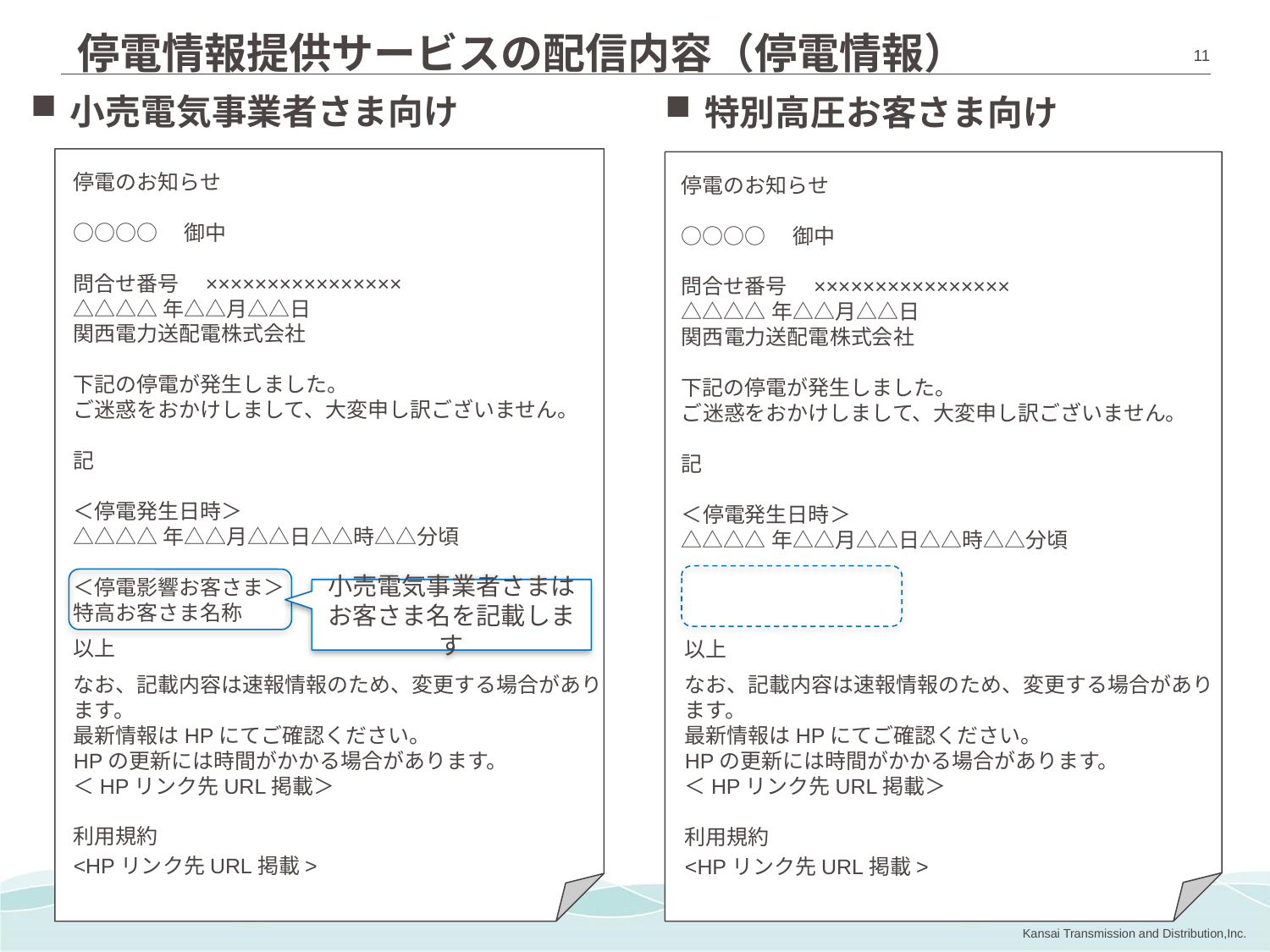

停電情報提供サービスの配信内容（停電情報）
小売電気事業者さま向け
特別高圧お客さま向け

停電のお知らせ

○○○○　御中

問合せ番号　××××××××××××××××
△△△△年△△月△△日
関西電力送配電株式会社
下記の停電が発生しました。
ご迷惑をおかけしまして、大変申し訳ございません。
記

＜停電発生日時＞
△△△△年△△月△△日△△時△△分頃

＜停電影響お客さま＞
特高お客さま名称
以上
なお、記載内容は速報情報のため、変更する場合があります。
最新情報はHPにてご確認ください。
HPの更新には時間がかかる場合があります。
＜HPリンク先URL掲載＞

利用規約
<HPリンク先URL掲載>
停電のお知らせ

○○○○　御中

問合せ番号　××××××××××××××××
△△△△年△△月△△日
関西電力送配電株式会社
下記の停電が発生しました。
ご迷惑をおかけしまして、大変申し訳ございません。
記

＜停電発生日時＞
△△△△年△△月△△日△△時△△分頃

小売電気事業者さまは
お客さま名を記載します
以上
なお、記載内容は速報情報のため、変更する場合があります。
最新情報はHPにてご確認ください。
HPの更新には時間がかかる場合があります。
＜HPリンク先URL掲載＞

利用規約
<HPリンク先URL掲載>